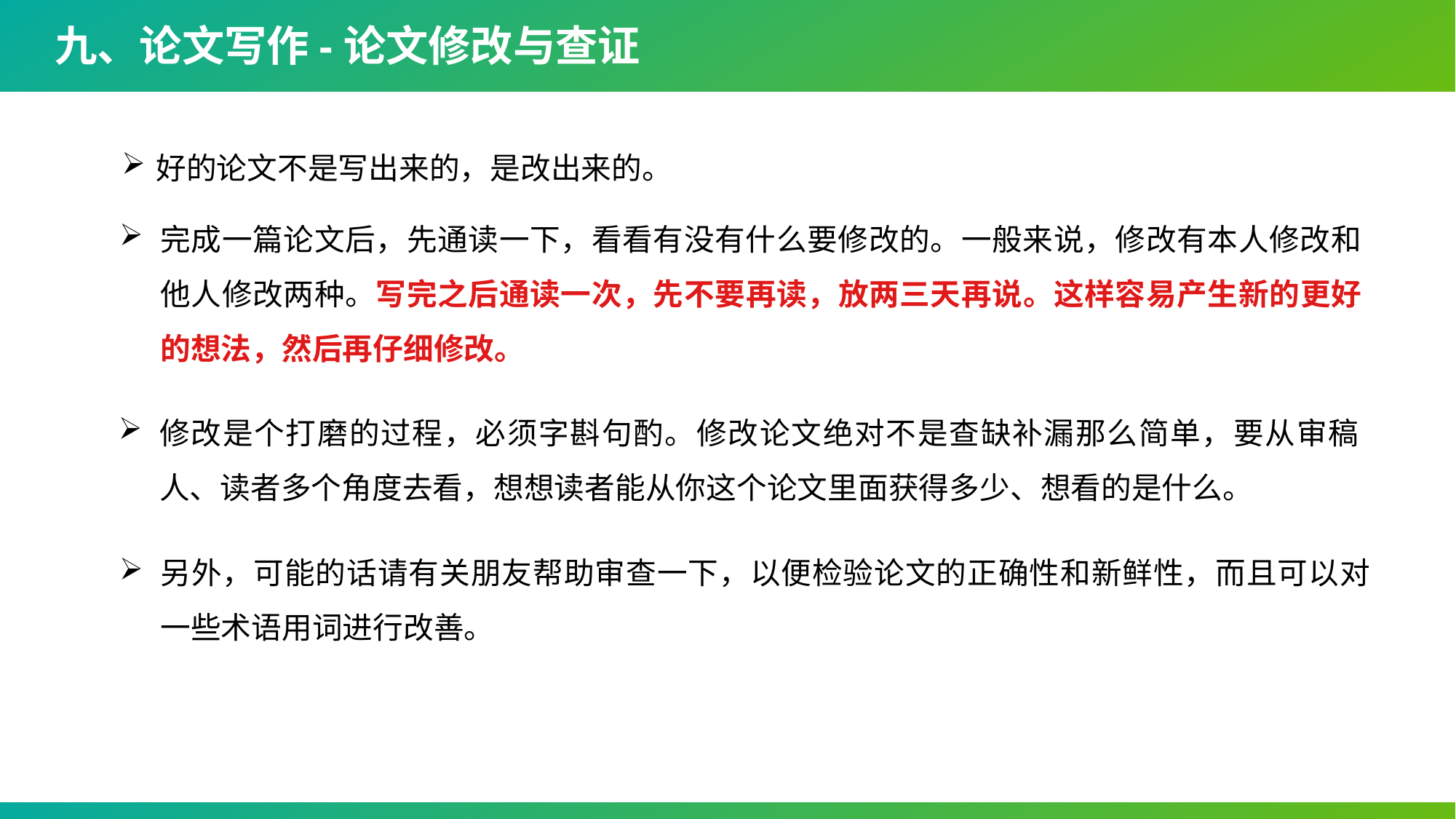

九、论文写作-论文修改与查证
好的论文不是写出来的，是改出来的。
完成一篇论文后，先通读一下，看看有没有什么要修改的。一般来说，修改有本人修改和他人修改两种。写完之后通读一次，先不要再读，放两三天再说。这样容易产生新的更好的想法，然后再仔细修改。
修改是个打磨的过程，必须字斟句酌。修改论文绝对不是查缺补漏那么简单，要从审稿人、读者多个角度去看，想想读者能从你这个论文里面获得多少、想看的是什么。
另外，可能的话请有关朋友帮助审查一下，以便检验论文的正确性和新鲜性，而且可以对一些术语用词进行改善。